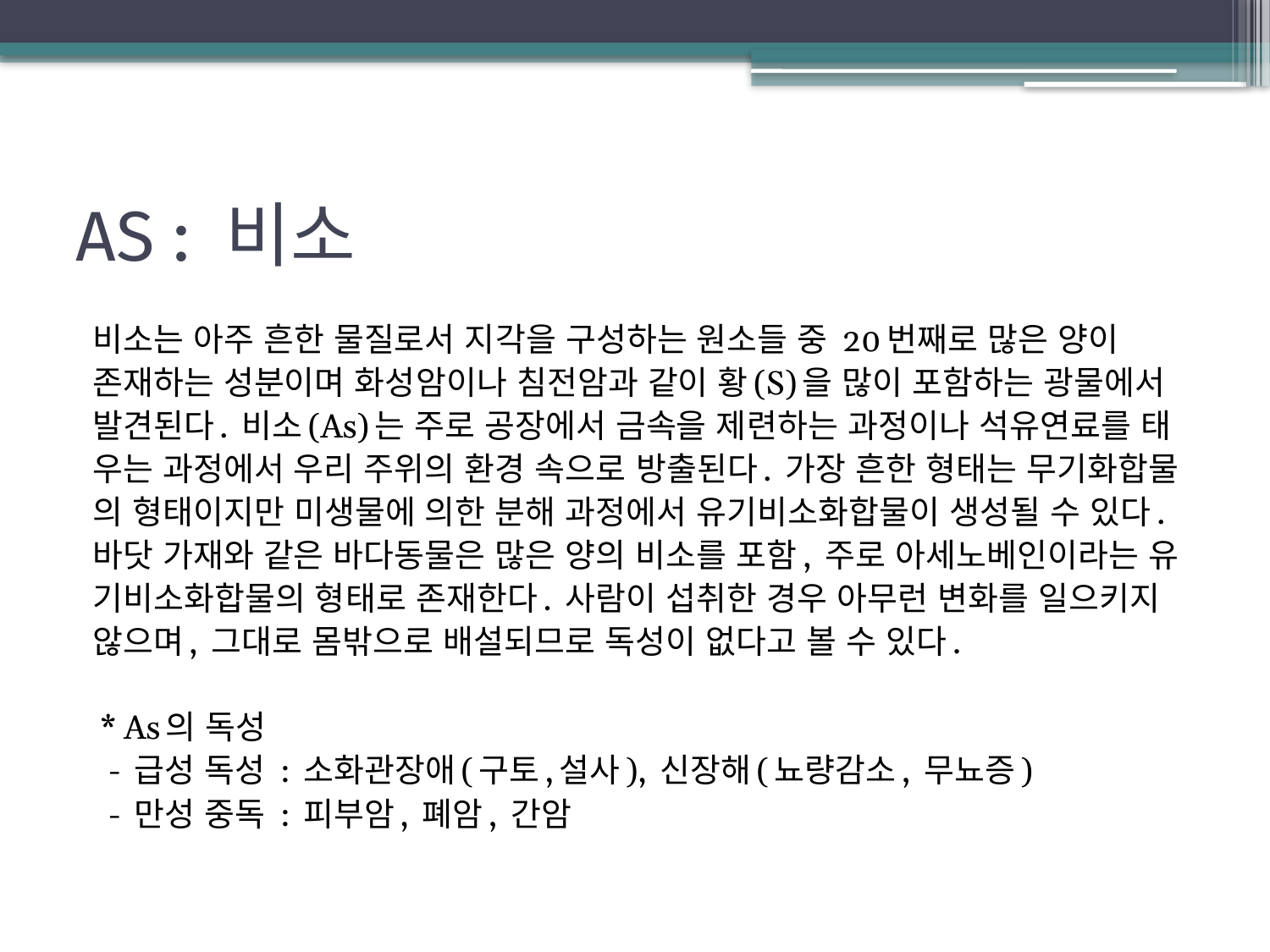

# AS : 비소
비소는 아주 흔한 물질로서 지각을 구성하는 원소들 중 20번째로 많은 양이
존재하는 성분이며 화성암이나 침전암과 같이 황(S)을 많이 포함하는 광물에서
발견된다. 비소(As)는 주로 공장에서 금속을 제련하는 과정이나 석유연료를 태
우는 과정에서 우리 주위의 환경 속으로 방출된다. 가장 흔한 형태는 무기화합물
의 형태이지만 미생물에 의한 분해 과정에서 유기비소화합물이 생성될 수 있다.
바닷 가재와 같은 바다동물은 많은 양의 비소를 포함, 주로 아세노베인이라는 유
기비소화합물의 형태로 존재한다. 사람이 섭취한 경우 아무런 변화를 일으키지
않으며, 그대로 몸밖으로 배설되므로 독성이 없다고 볼 수 있다.

 * As의 독성
  - 급성 독성 : 소화관장애(구토,설사), 신장해(뇨량감소, 무뇨증)
  - 만성 중독 : 피부암, 폐암, 간암